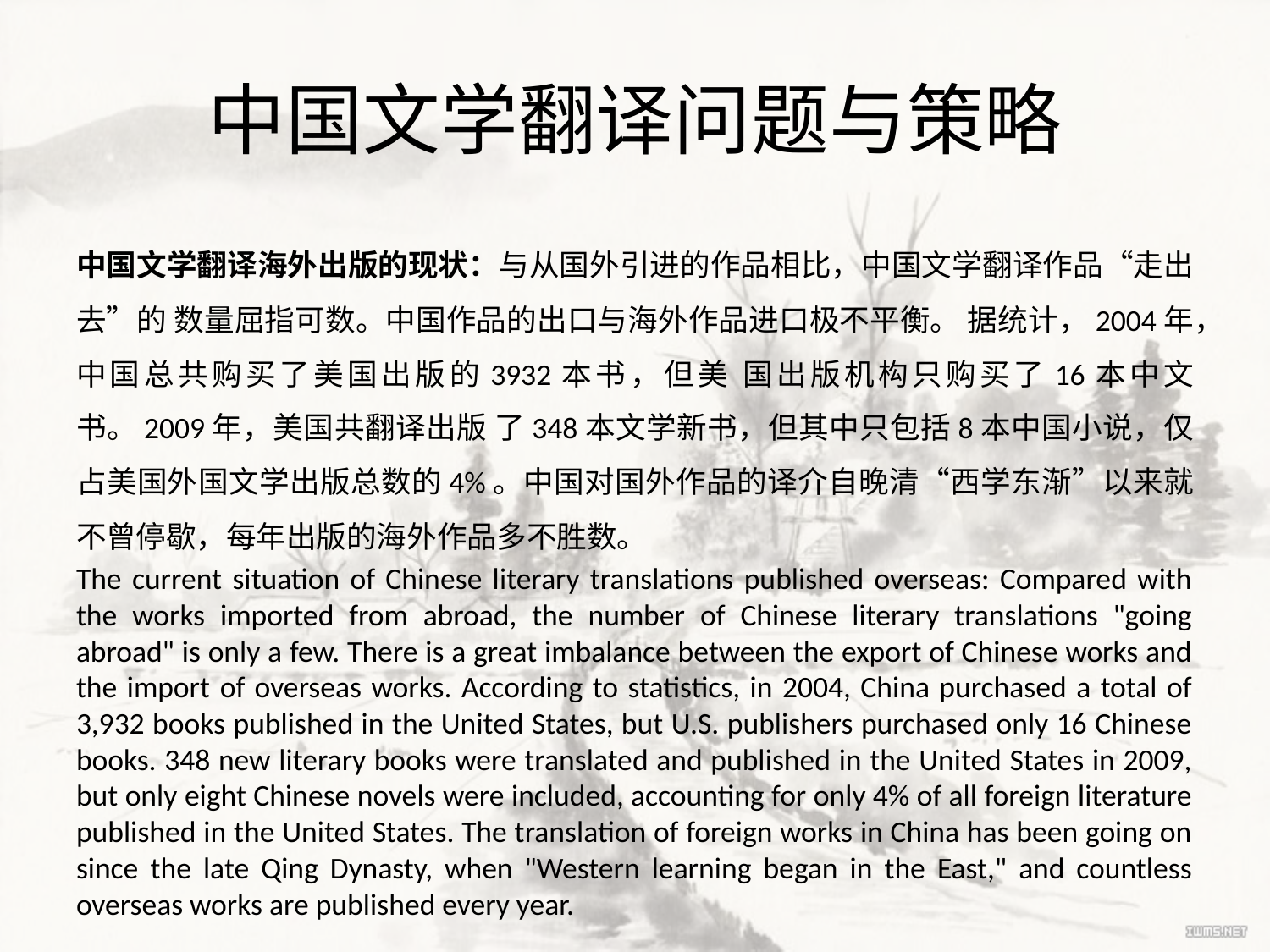

# 中国文学翻译问题与策略
中国文学翻译海外出版的现状：与从国外引进的作品相比，中国文学翻译作品“走出去”的 数量屈指可数。中国作品的出口与海外作品进口极不平衡。 据统计，2004年，中国总共购买了美国出版的3932本书，但美 国出版机构只购买了16本中文书。2009年，美国共翻译出版 了348本文学新书，但其中只包括8本中国小说，仅占美国外国文学出版总数的4%。中国对国外作品的译介自晚清“西学东渐”以来就不曾停歇，每年出版的海外作品多不胜数。
The current situation of Chinese literary translations published overseas: Compared with the works imported from abroad, the number of Chinese literary translations "going abroad" is only a few. There is a great imbalance between the export of Chinese works and the import of overseas works. According to statistics, in 2004, China purchased a total of 3,932 books published in the United States, but U.S. publishers purchased only 16 Chinese books. 348 new literary books were translated and published in the United States in 2009, but only eight Chinese novels were included, accounting for only 4% of all foreign literature published in the United States. The translation of foreign works in China has been going on since the late Qing Dynasty, when "Western learning began in the East," and countless overseas works are published every year.